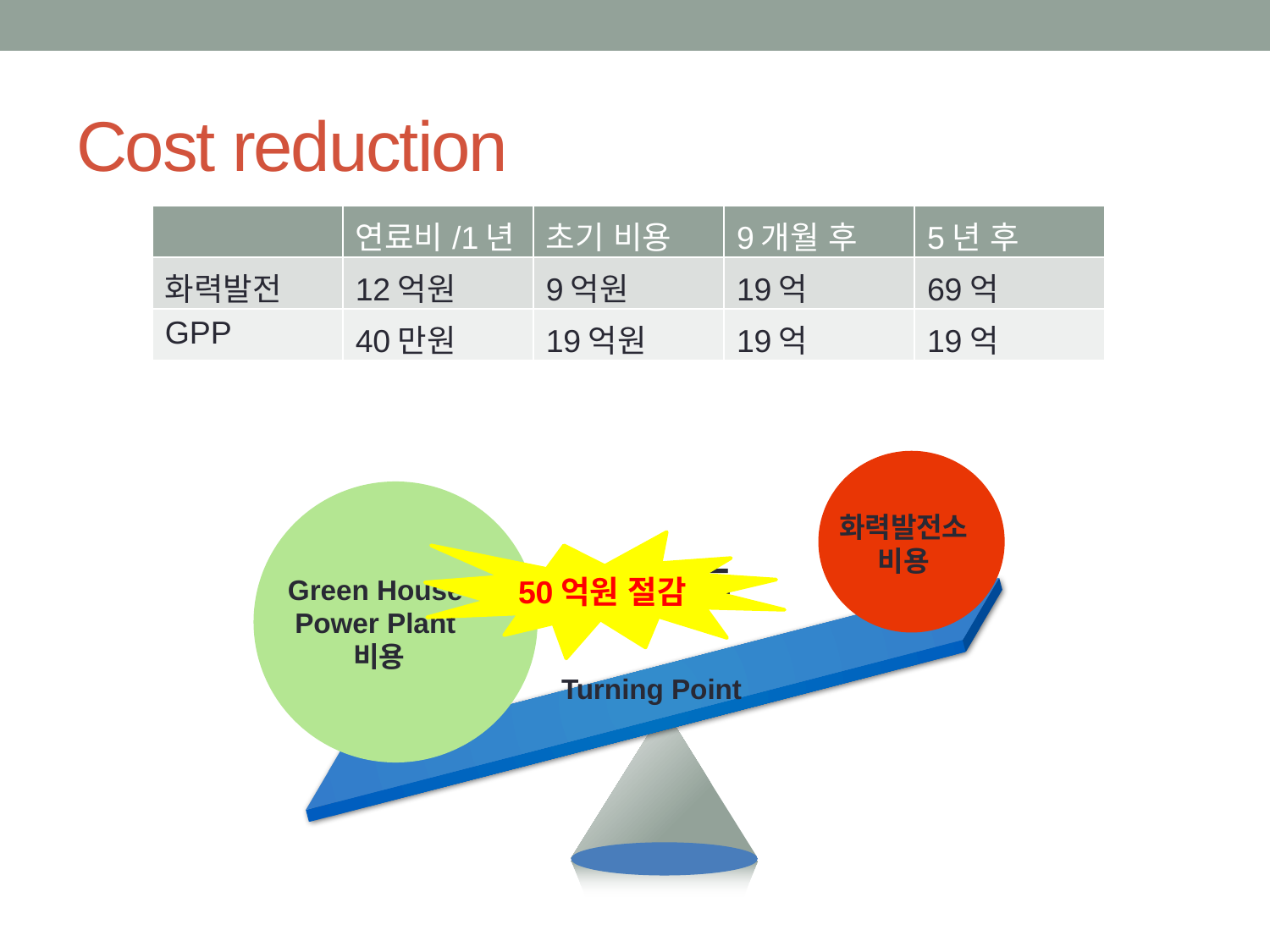

# Cost reduction
|  | 연료비/1년 | 초기 비용 | 9개월 후 | 5년 후 |
| --- | --- | --- | --- | --- |
| 화력발전 | 12억원 | 9억원 | 19억 | 69억 |
| GPP | 40만원 | 19억원 | 19억 | 19억 |

화력발전소 비용

Green House
Power Plant
비용
50억원 절감
9개월 후
5 년 후
Turning Point